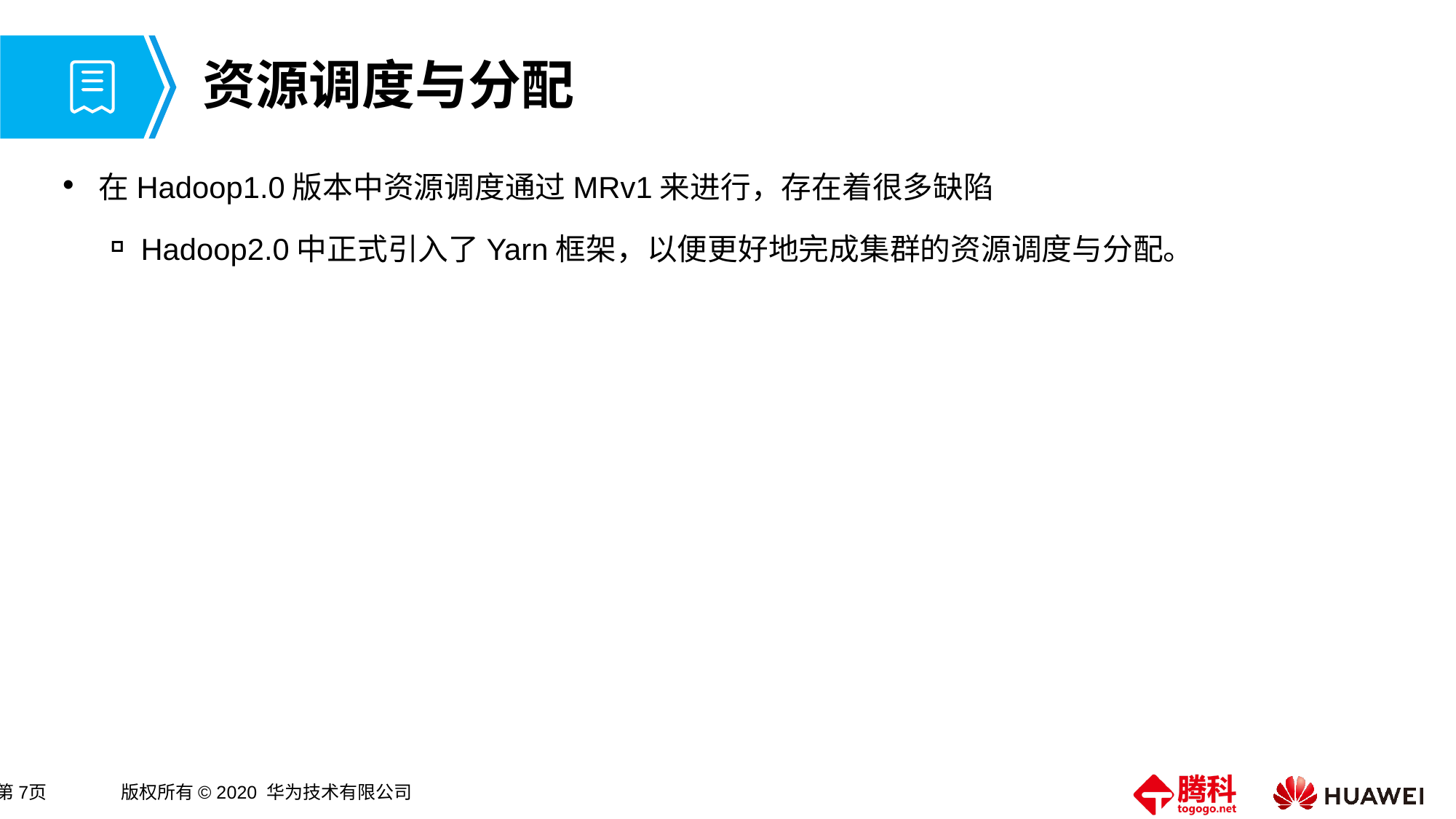

# 资源调度与分配
在Hadoop1.0版本中资源调度通过MRv1来进行，存在着很多缺陷
Hadoop2.0中正式引入了Yarn框架，以便更好地完成集群的资源调度与分配。